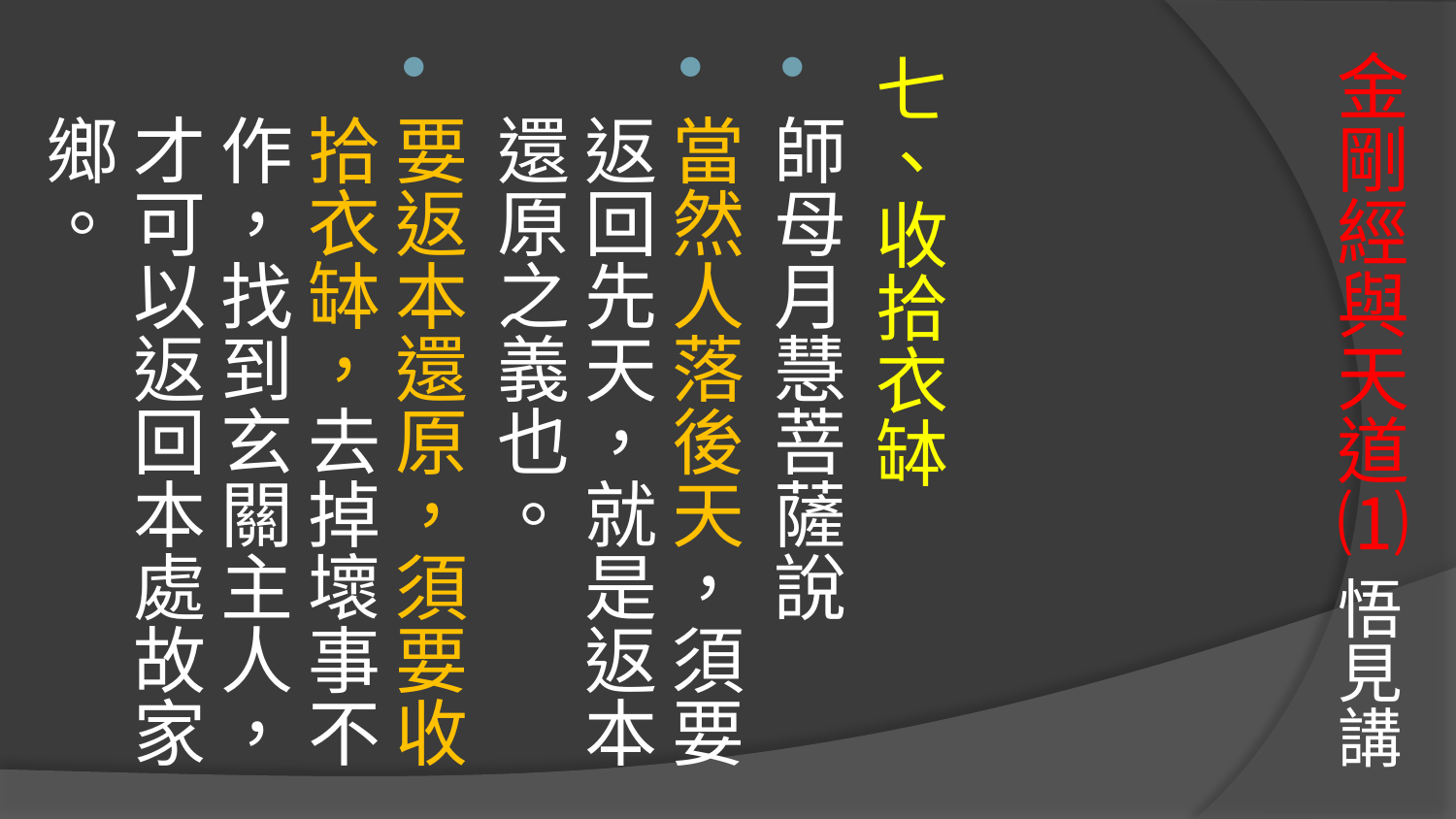

七、收拾衣缽
師母月慧菩薩說
當然人落後天，須要返回先天，就是返本還原之義也。
要返本還原，須要收拾衣缽，去掉壞事不作，找到玄關主人，才可以返回本處故家鄉。
# 金剛經與天道⑴ 悟見講